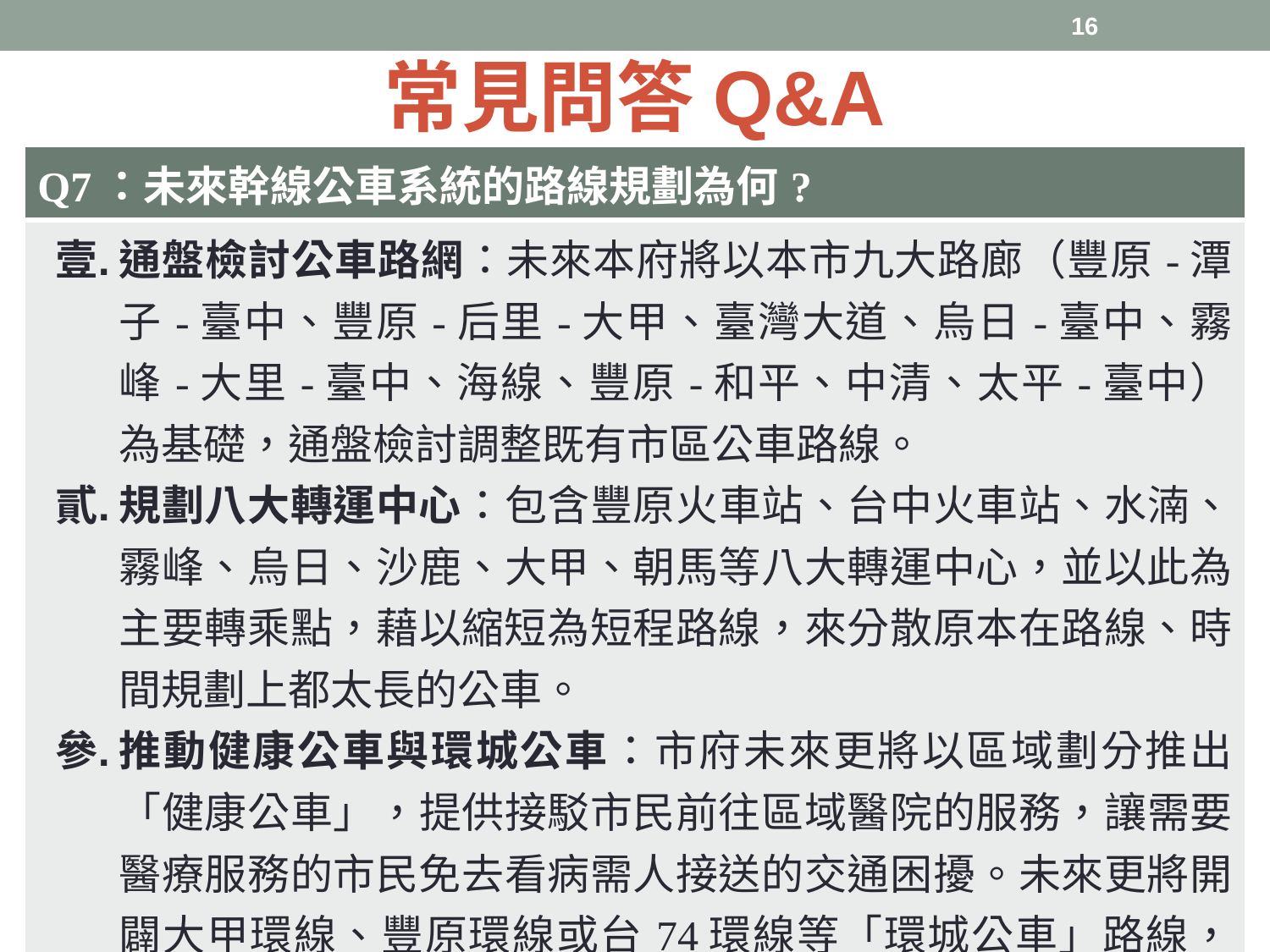

16
# 常見問答Q&A
| Q7：未來幹線公車系統的路線規劃為何? |
| --- |
| 通盤檢討公車路網：未來本府將以本市九大路廊（豐原-潭子-臺中、豐原-后里-大甲、臺灣大道、烏日-臺中、霧峰-大里-臺中、海線、豐原-和平、中清、太平-臺中）為基礎，通盤檢討調整既有市區公車路線。 規劃八大轉運中心：包含豐原火車站、台中火車站、水湳、霧峰、烏日、沙鹿、大甲、朝馬等八大轉運中心，並以此為主要轉乘點，藉以縮短為短程路線，來分散原本在路線、時間規劃上都太長的公車。 推動健康公車與環城公車：市府未來更將以區域劃分推出「健康公車」，提供接駁市民前往區域醫院的服務，讓需要醫療服務的市民免去看病需人接送的交通困擾。未來更將開闢大甲環線、豐原環線或台74環線等「環城公車」路線，加強橫向大眾運輸連結，力求真正達到在地化、市民導向的公共運輸政策。 |